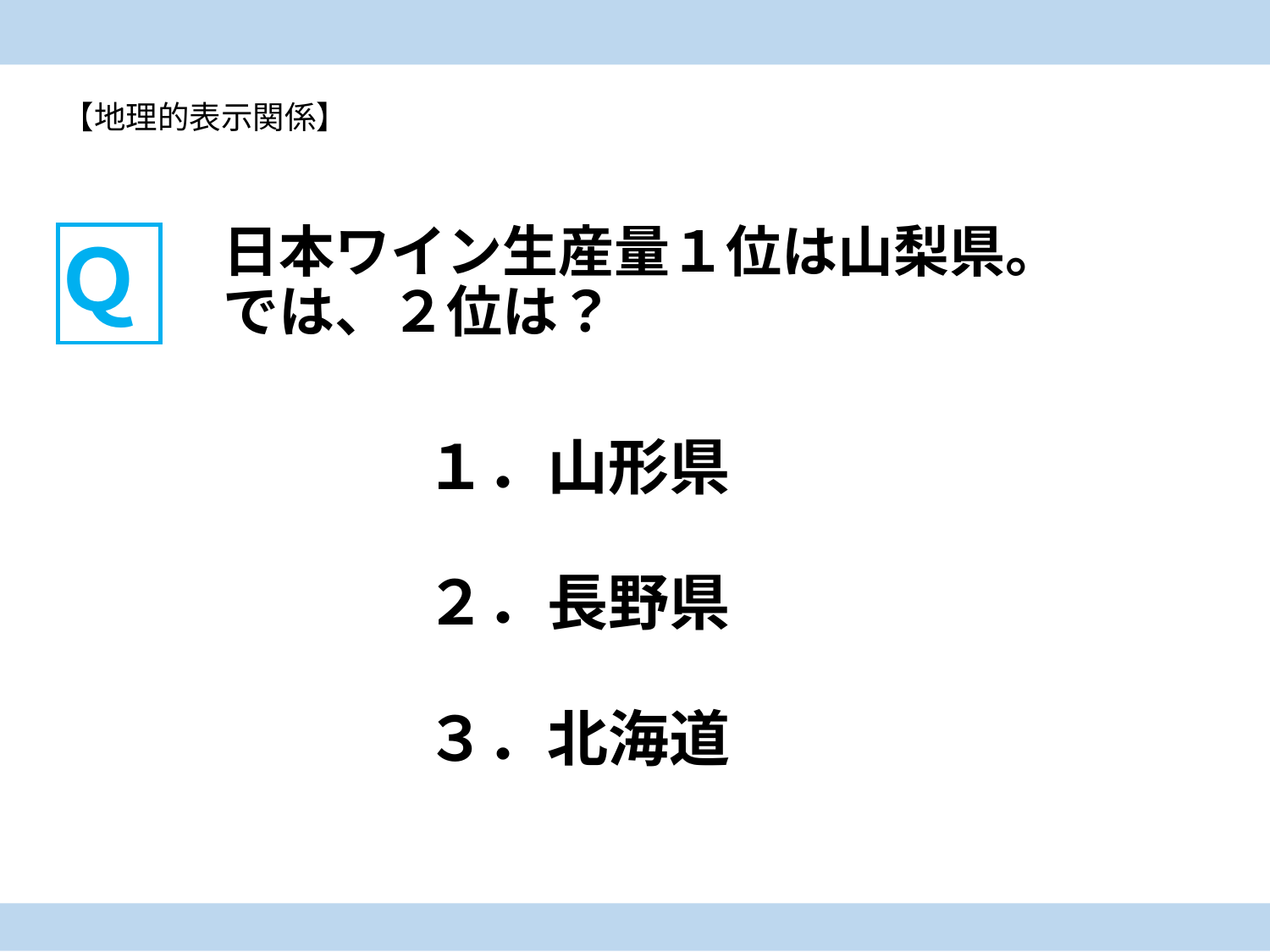

【地理的表示関係】
日本ワイン生産量１位は山梨県。
では、２位は？
Ｑ

１．山形県

２．長野県

３．北海道